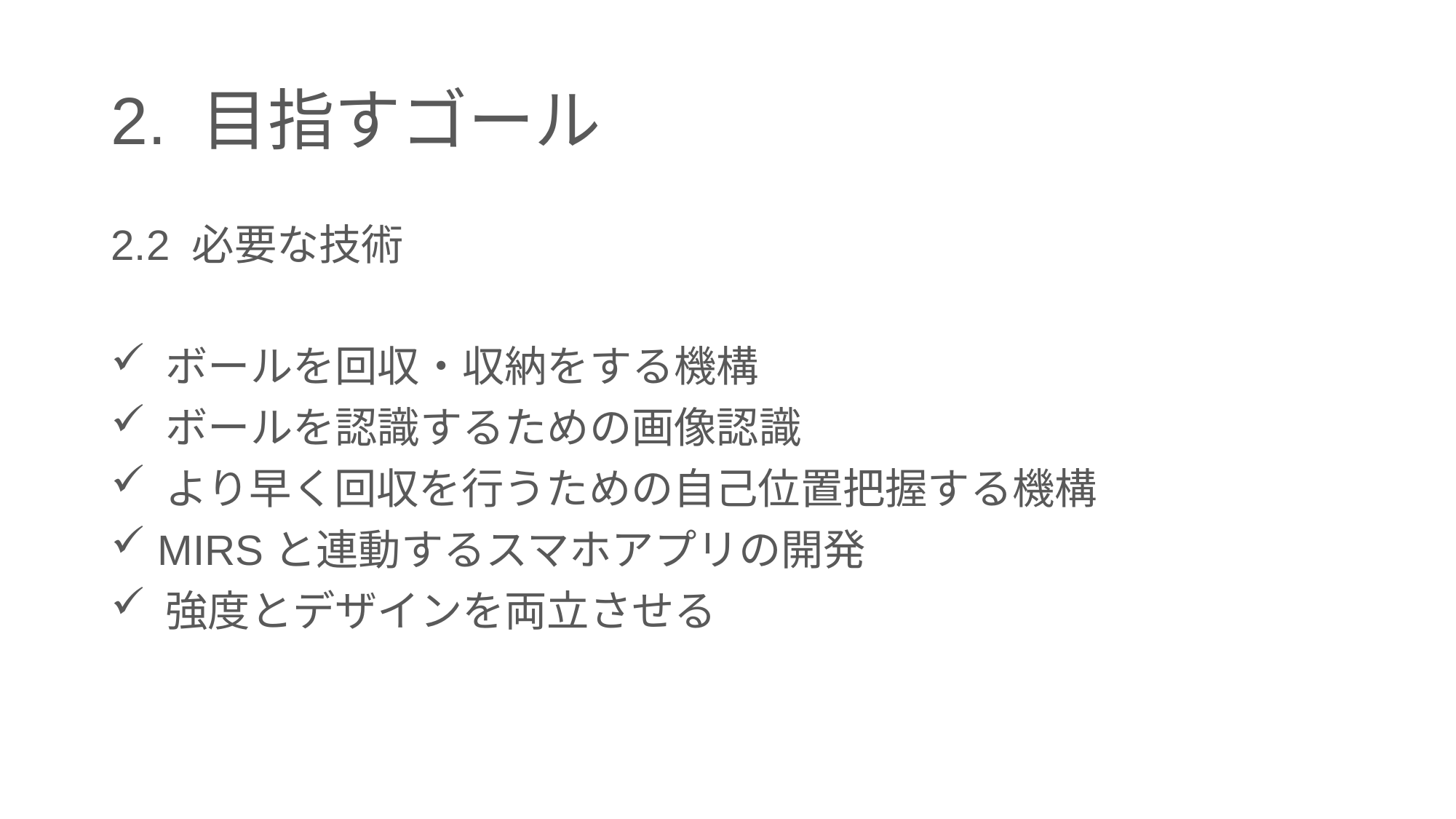

# 2. 目指すゴール
2.2 必要な技術

 ボールを回収・収納をする機構
 ボールを認識するための画像認識
 より早く回収を行うための自己位置把握する機構
 MIRSと連動するスマホアプリの開発
 強度とデザインを両立させる